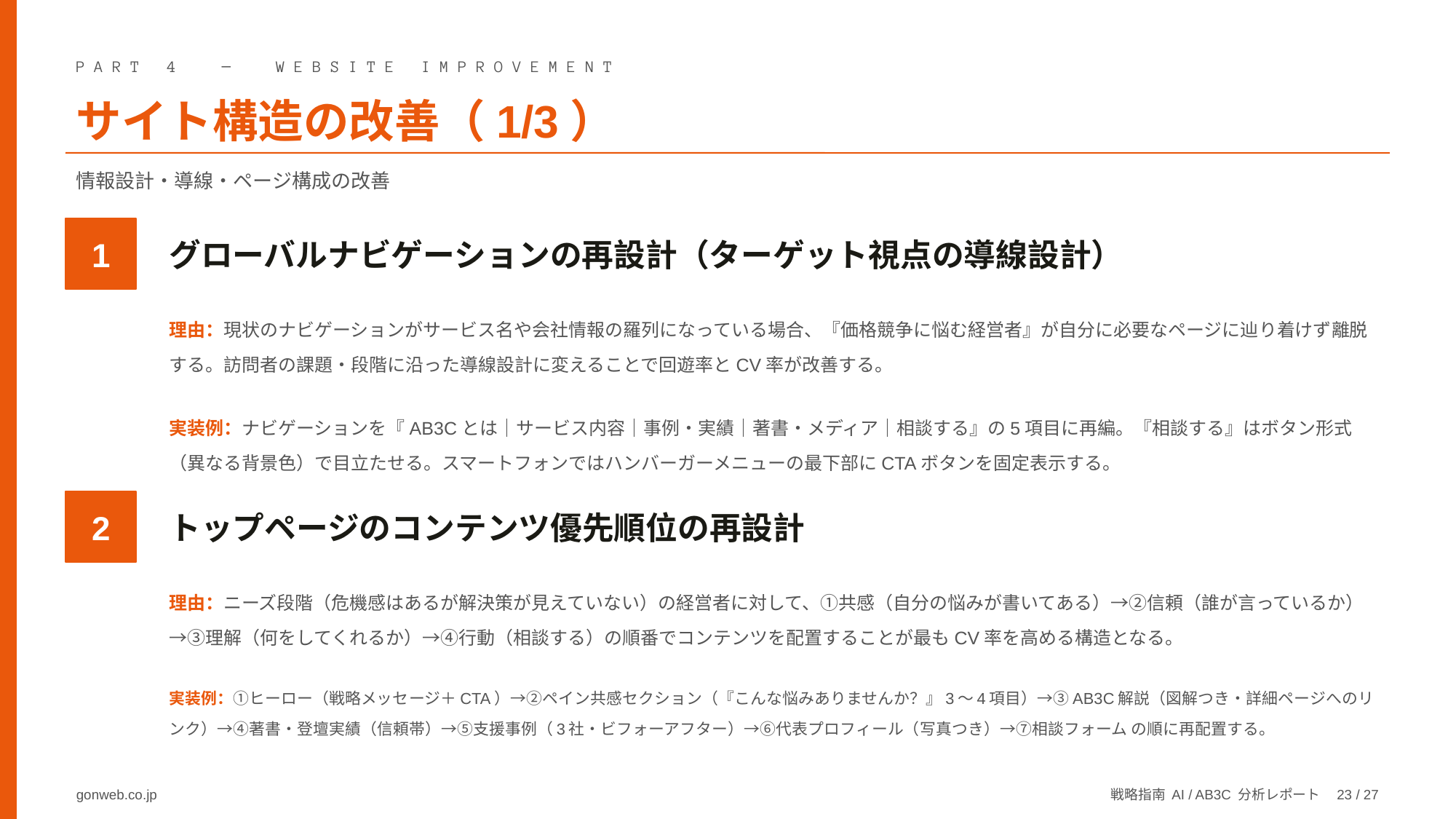

PART 4  ─  WEBSITE IMPROVEMENT
サイト構造の改善（1/3）

情報設計・導線・ページ構成の改善
グローバルナビゲーションの再設計（ターゲット視点の導線設計）

1
理由：現状のナビゲーションがサービス名や会社情報の羅列になっている場合、『価格競争に悩む経営者』が自分に必要なページに辿り着けず離脱する。訪問者の課題・段階に沿った導線設計に変えることで回遊率とCV率が改善する。
実装例：ナビゲーションを『AB3Cとは｜サービス内容｜事例・実績｜著書・メディア｜相談する』の5項目に再編。『相談する』はボタン形式（異なる背景色）で目立たせる。スマートフォンではハンバーガーメニューの最下部にCTAボタンを固定表示する。
トップページのコンテンツ優先順位の再設計

2
理由：ニーズ段階（危機感はあるが解決策が見えていない）の経営者に対して、①共感（自分の悩みが書いてある）→②信頼（誰が言っているか）→③理解（何をしてくれるか）→④行動（相談する）の順番でコンテンツを配置することが最もCV率を高める構造となる。
実装例：①ヒーロー（戦略メッセージ＋CTA）→②ペイン共感セクション（『こんな悩みありませんか？』3〜4項目）→③AB3C解説（図解つき・詳細ページへのリンク）→④著書・登壇実績（信頼帯）→⑤支援事例（3社・ビフォーアフター）→⑥代表プロフィール（写真つき）→⑦相談フォーム の順に再配置する。
gonweb.co.jp
戦略指南 AI / AB3C 分析レポート　23 / 27